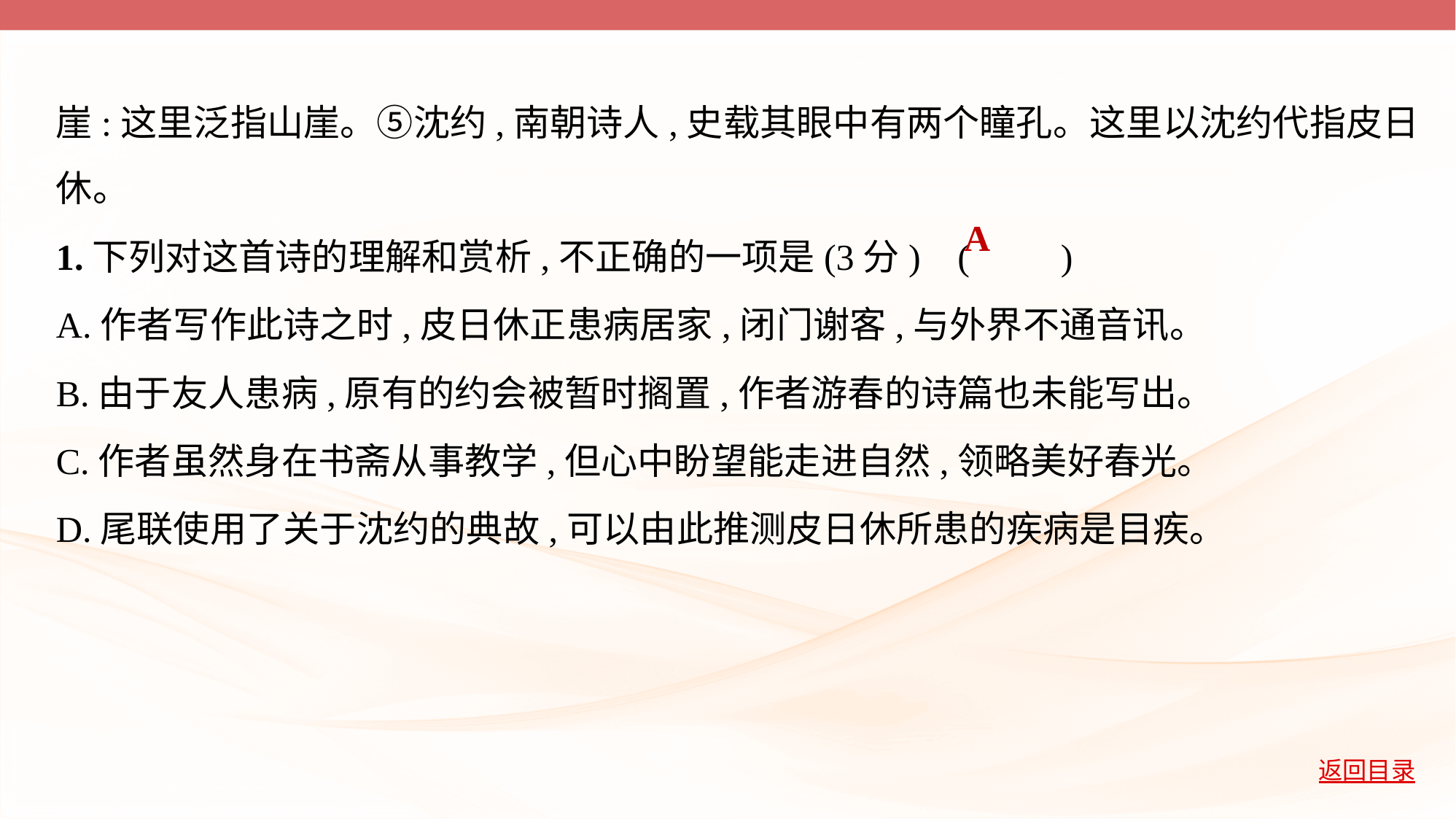

崖:这里泛指山崖。⑤沈约,南朝诗人,史载其眼中有两个瞳孔。这里以沈约代指皮日
休。
1.下列对这首诗的理解和赏析,不正确的一项是(3分) (          )
A.作者写作此诗之时,皮日休正患病居家,闭门谢客,与外界不通音讯。
B.由于友人患病,原有的约会被暂时搁置,作者游春的诗篇也未能写出。
C.作者虽然身在书斋从事教学,但心中盼望能走进自然,领略美好春光。
D.尾联使用了关于沈约的典故,可以由此推测皮日休所患的疾病是目疾。
A